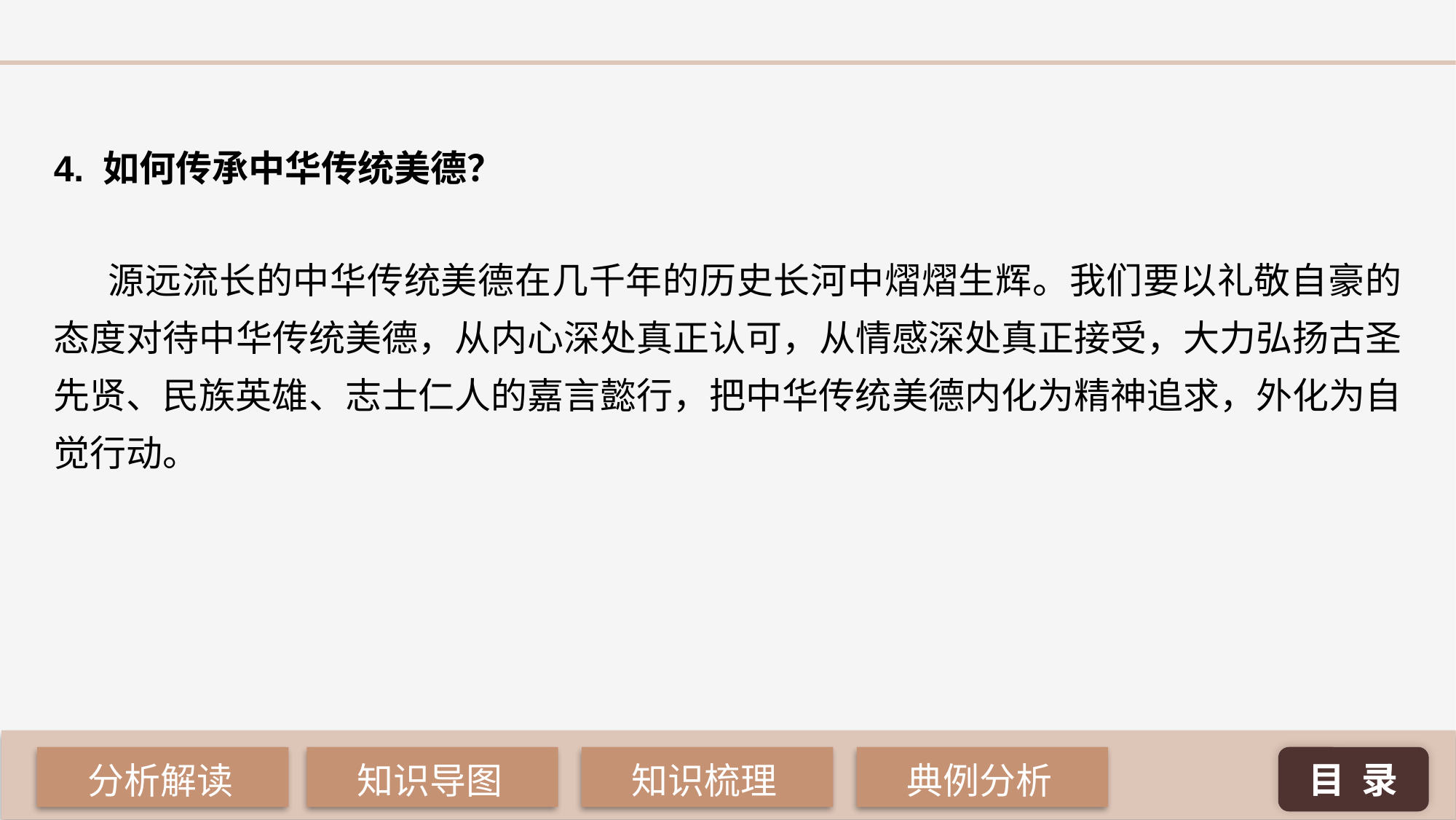

4. 如何传承中华传统美德？
源远流长的中华传统美德在几千年的历史长河中熠熠生辉。我们要以礼敬自豪的态度对待中华传统美德，从内心深处真正认可，从情感深处真正接受，大力弘扬古圣先贤、民族英雄、志士仁人的嘉言懿行，把中华传统美德内化为精神追求，外化为自觉行动。